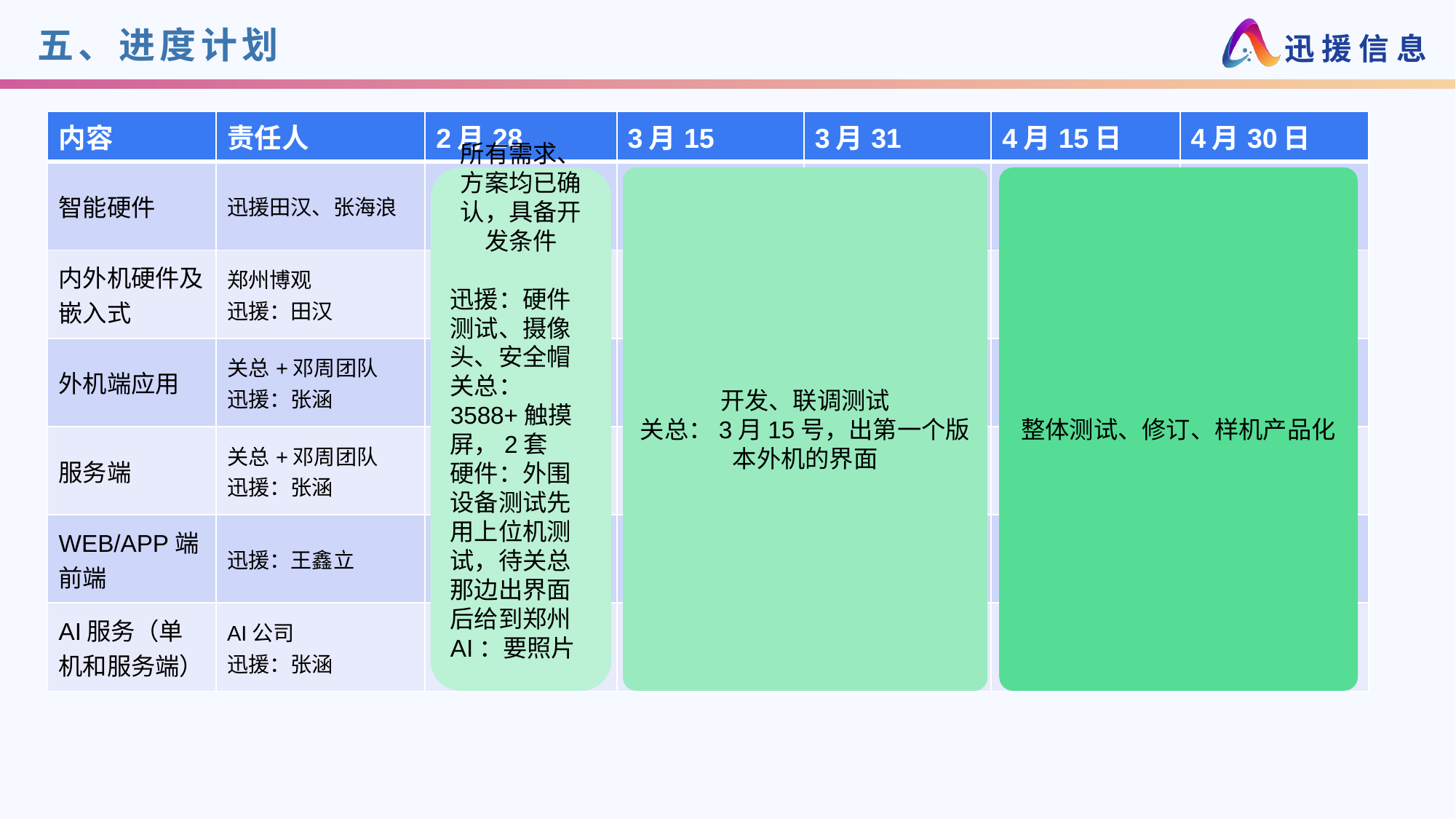

# 五、进度计划
| 内容 | 责任人 | 2月28 | 3月15 | 3月31 | 4月15日 | 4月30日 |
| --- | --- | --- | --- | --- | --- | --- |
| 智能硬件 | 迅援田汉、张海浪 |  |  |  |  |  |
| 内外机硬件及嵌入式 | 郑州博观 迅援：田汉 |  |  |  |  |  |
| 外机端应用 | 关总+邓周团队 迅援：张涵 |  |  |  |  |  |
| 服务端 | 关总+邓周团队 迅援：张涵 |  |  |  |  |  |
| WEB/APP端前端 | 迅援：王鑫立 |  |  |  |  |  |
| AI服务（单机和服务端） | AI公司 迅援：张涵 |  |  |  |  |  |
所有需求、方案均已确认，具备开发条件

迅援：硬件测试、摄像头、安全帽
关总：3588+触摸屏，2套
硬件：外围设备测试先用上位机测试，待关总那边出界面后给到郑州
AI：要照片

开发、联调测试
关总：3月15号，出第一个版本外机的界面
整体测试、修订、样机产品化